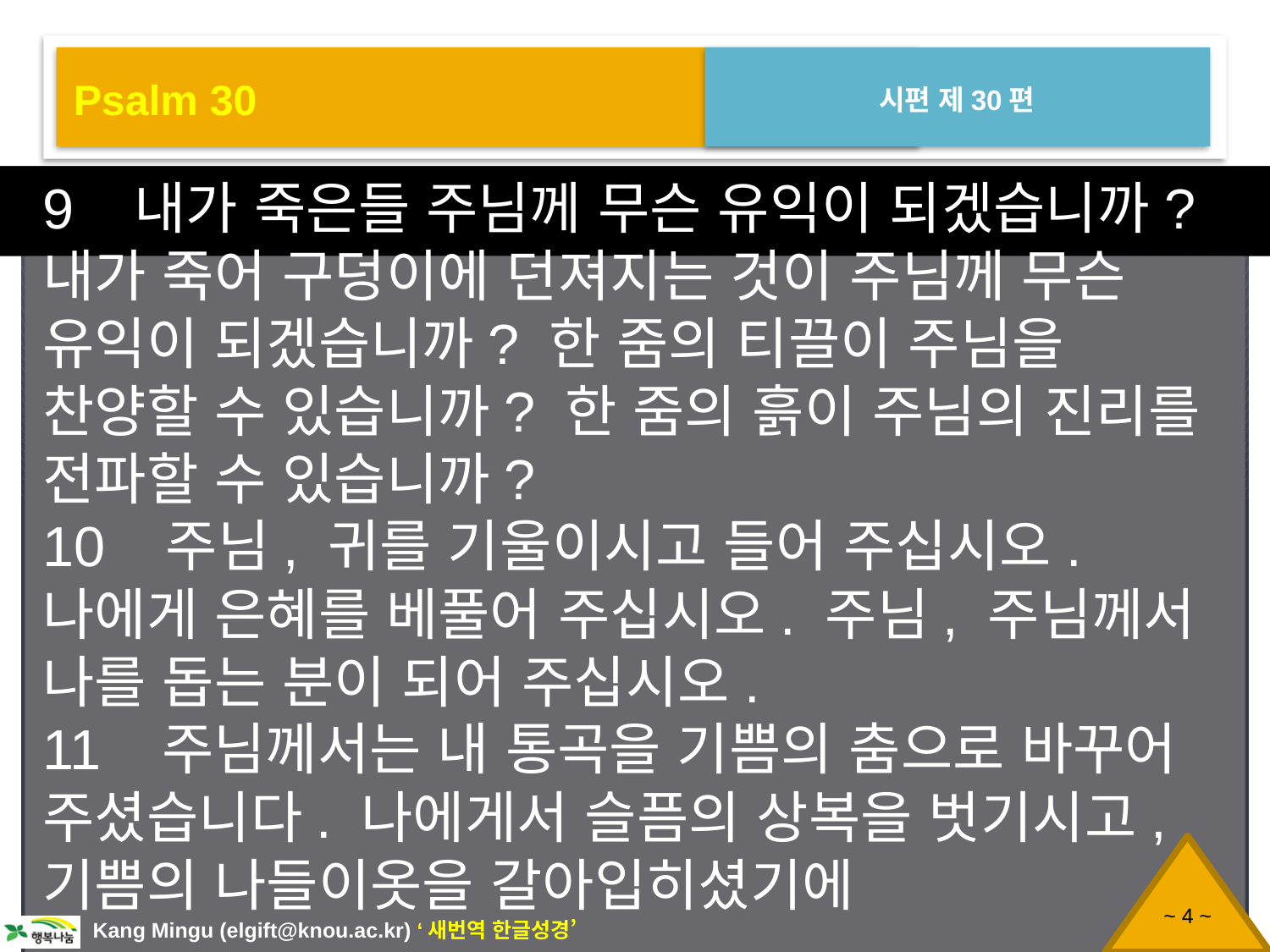

Psalm 30
시편 제30편
9   내가 죽은들 주님께 무슨 유익이 되겠습니까? 내가 죽어 구덩이에 던져지는 것이 주님께 무슨 유익이 되겠습니까? 한 줌의 티끌이 주님을 찬양할 수 있습니까? 한 줌의 흙이 주님의 진리를 전파할 수 있습니까?
10   주님, 귀를 기울이시고 들어 주십시오. 나에게 은혜를 베풀어 주십시오. 주님, 주님께서 나를 돕는 분이 되어 주십시오.
11   주님께서는 내 통곡을 기쁨의 춤으로 바꾸어 주셨습니다. 나에게서 슬픔의 상복을 벗기시고, 기쁨의 나들이옷을 갈아입히셨기에